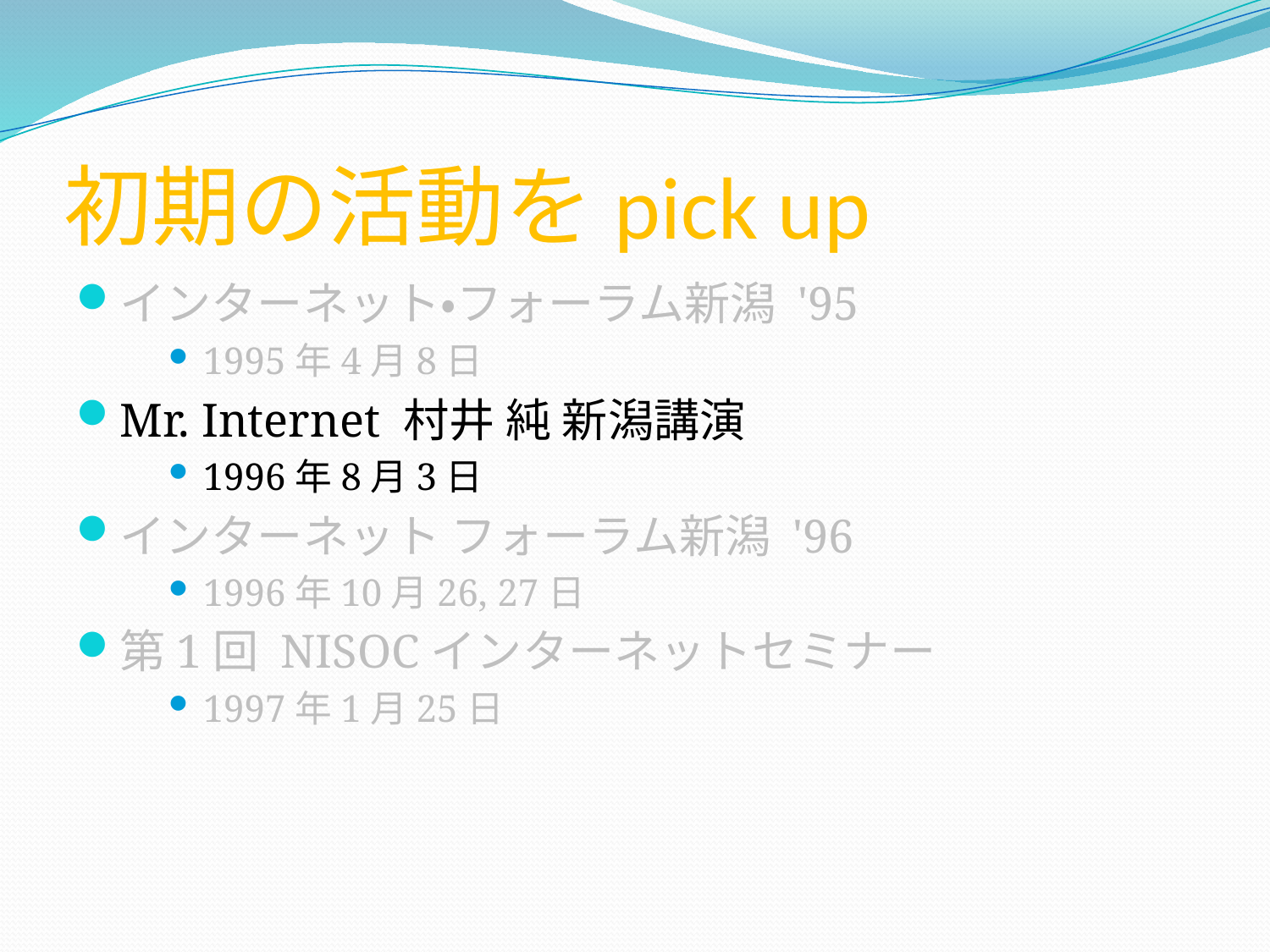

# 初期の活動をpick up
インターネット・フォーラム新潟 '95
1995年4月8日
Mr. Internet 村井 純 新潟講演
1996年8月3日
インターネット フォーラム新潟 '96
1996年10月26, 27日
第1回 NISOCインターネットセミナー
1997年1月25日